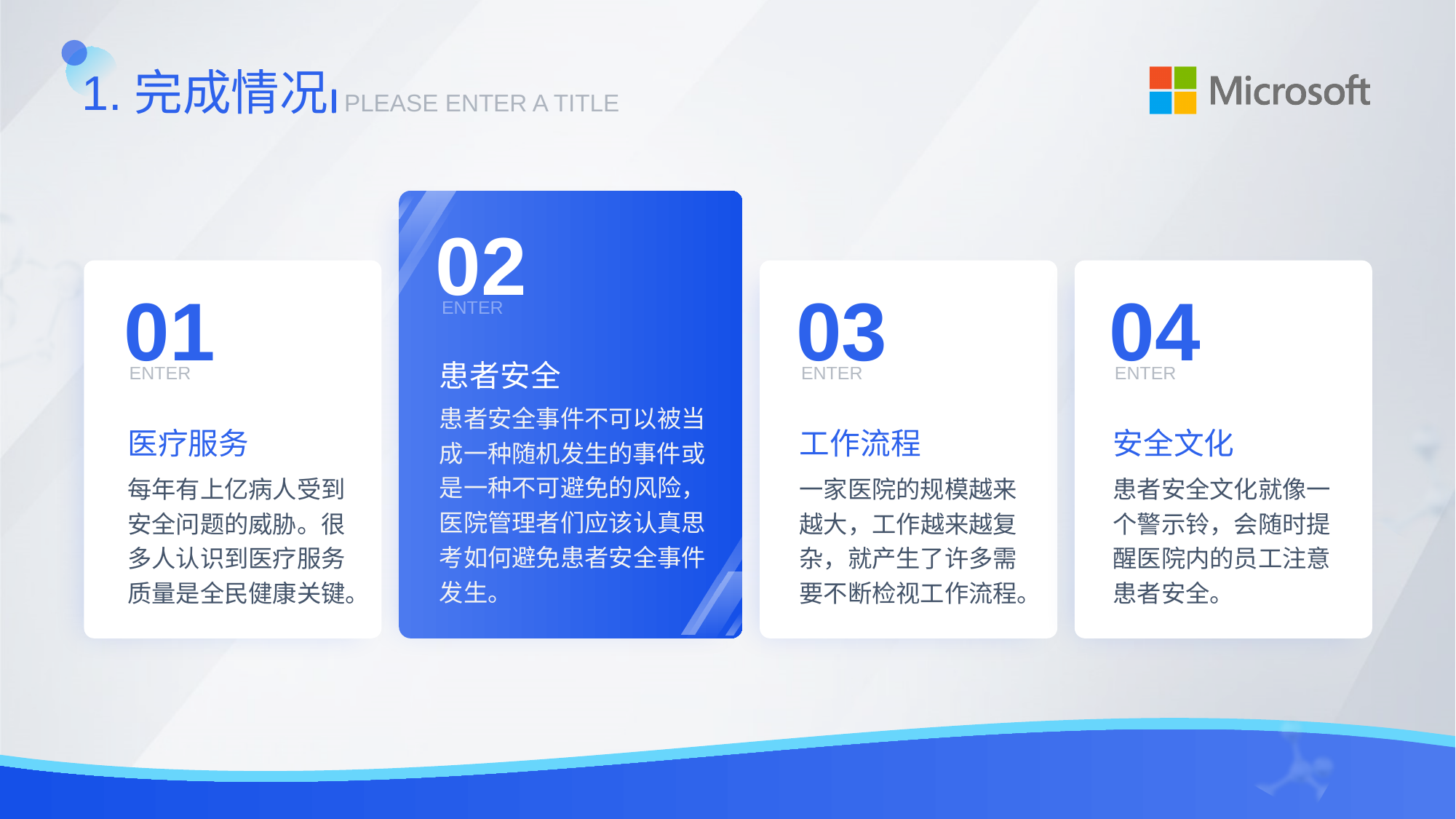

1.完成情况
PLEASE ENTER A TITLE

02

01
03
04
ENTER
患者安全
ENTER
ENTER
ENTER
患者安全事件不可以被当成一种随机发生的事件或是一种不可避免的风险，医院管理者们应该认真思考如何避免患者安全事件发生。
医疗服务
工作流程
安全文化
每年有上亿病人受到安全问题的威胁。很多人认识到医疗服务质量是全民健康关键。
一家医院的规模越来越大，工作越来越复杂，就产生了许多需要不断检视工作流程。
患者安全文化就像一个警示铃，会随时提醒医院内的员工注意患者安全。